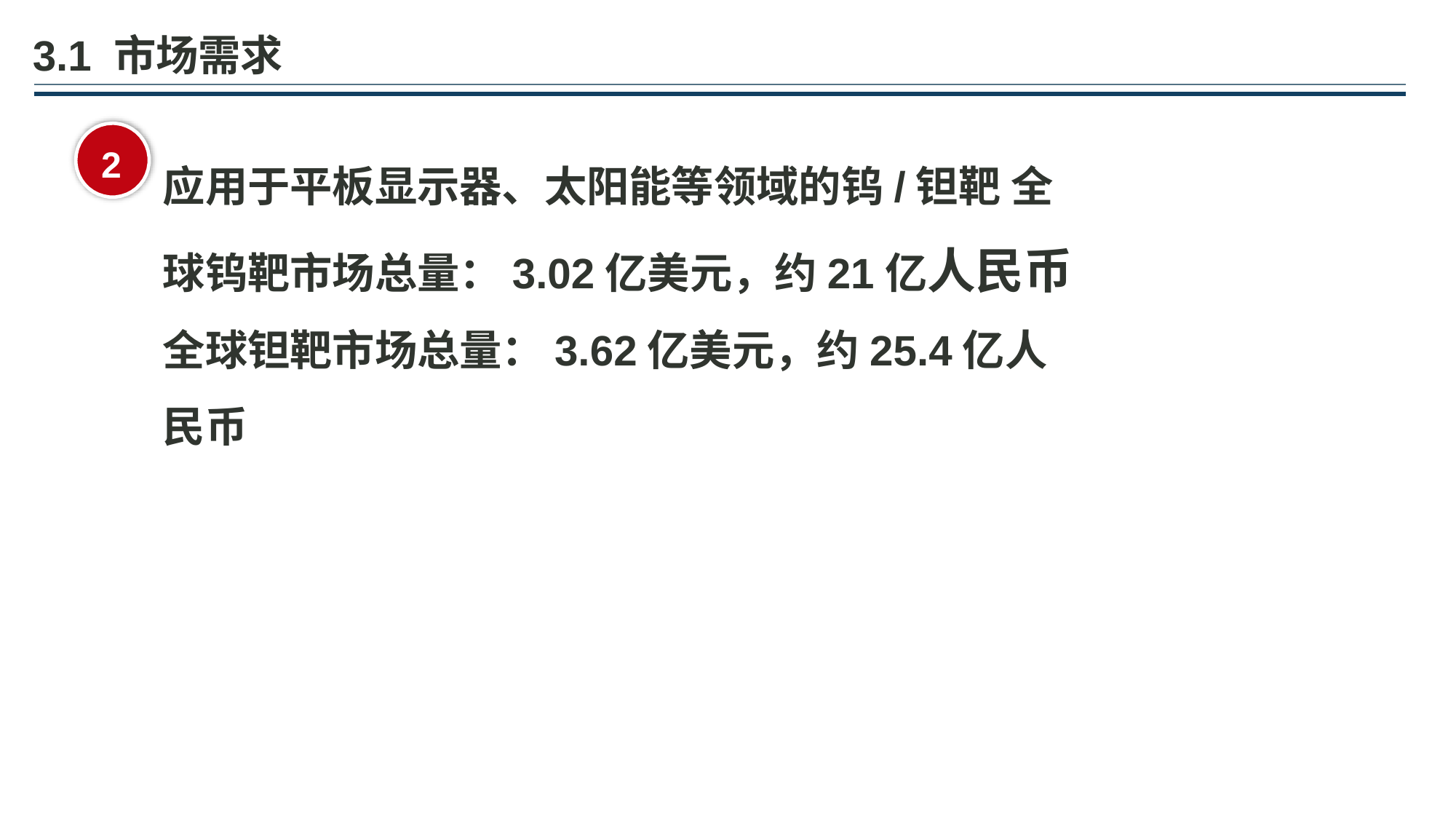

3.1 市场需求

应用于平板显示器、太阳能等领域的钨/钽靶 全球钨靶市场总量：3.02亿美元，约21亿人民币 全球钽靶市场总量：3.62亿美元，约25.4亿人民币
2
20%